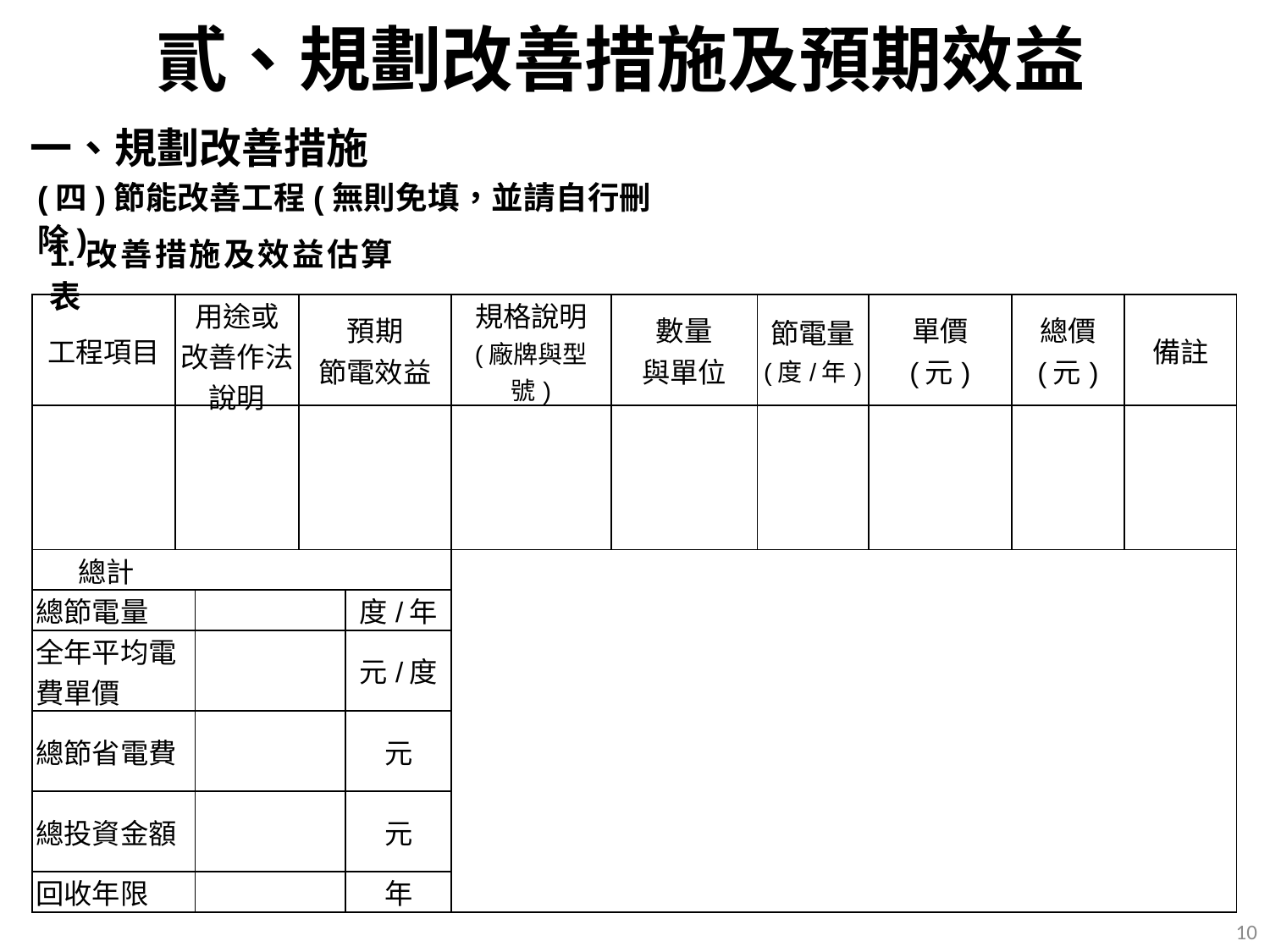

# 貳、規劃改善措施及預期效益
一、規劃改善措施
(四)節能改善工程(無則免填，並請自行刪除)
1.改善措施及效益估算表
| 工程項目 | 用途或 改善作法說明 |  | 預期 節電效益 |  | 規格說明 (廠牌與型號) | 數量 與單位 | 節電量 (度/年) | 單價 (元) | 總價 (元) | 備註 |
| --- | --- | --- | --- | --- | --- | --- | --- | --- | --- | --- |
|  |  |  |  |  |  |  |  |  |  |  |
| 總計 |  |  |  |  |  |  |  |  |  |  |
| 總節電量 |  |  |  | 度/年 |  |  |  |  |  |  |
| 全年平均電費單價 |  |  |  | 元/度 |  |  |  |  |  |  |
| 總節省電費 |  |  |  | 元 |  |  |  |  |  |  |
| 總投資金額 |  |  |  | 元 |  |  |  |  |  |  |
| 回收年限 |  |  |  | 年 |  |  |  |  |  |  |
10